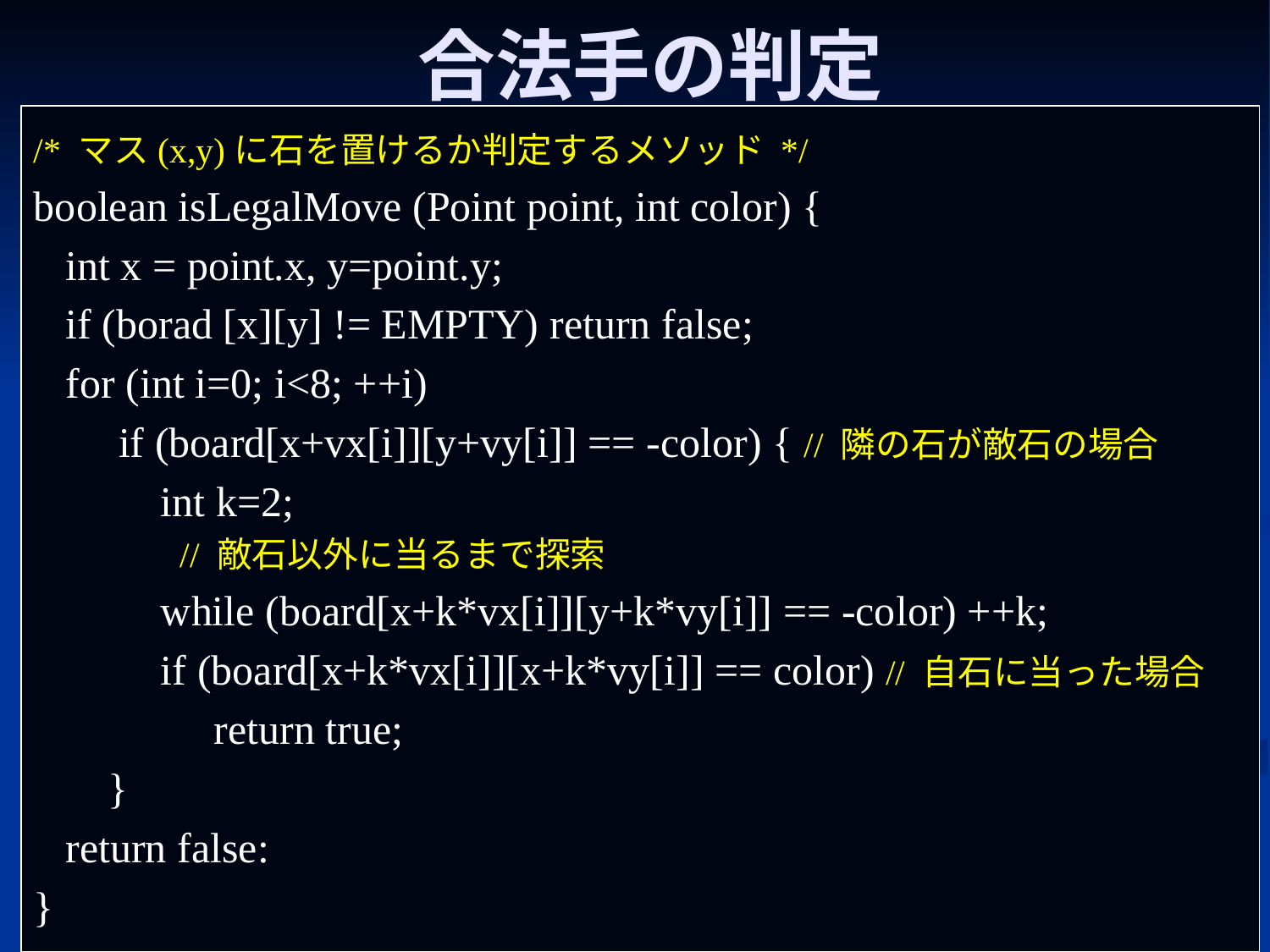

# 合法手の判定
/* マス(x,y)に石を置けるか判定するメソッド */
boolean isLegalMove (Point point, int color) {
   int x = point.x, y=point.y;
   if (borad [x][y] != EMPTY) return false;
   for (int i=0; i<8; ++i)
        if (board[x+vx[i]][y+vy[i]] == -color) { // 隣の石が敵石の場合
            int k=2;
      　      // 敵石以外に当るまで探索
            while (board[x+k*vx[i]][y+k*vy[i]] == -color) ++k;
            if (board[x+k*vx[i]][x+k*vy[i]] == color) // 自石に当った場合
                 return true;
       }
   return false:
}